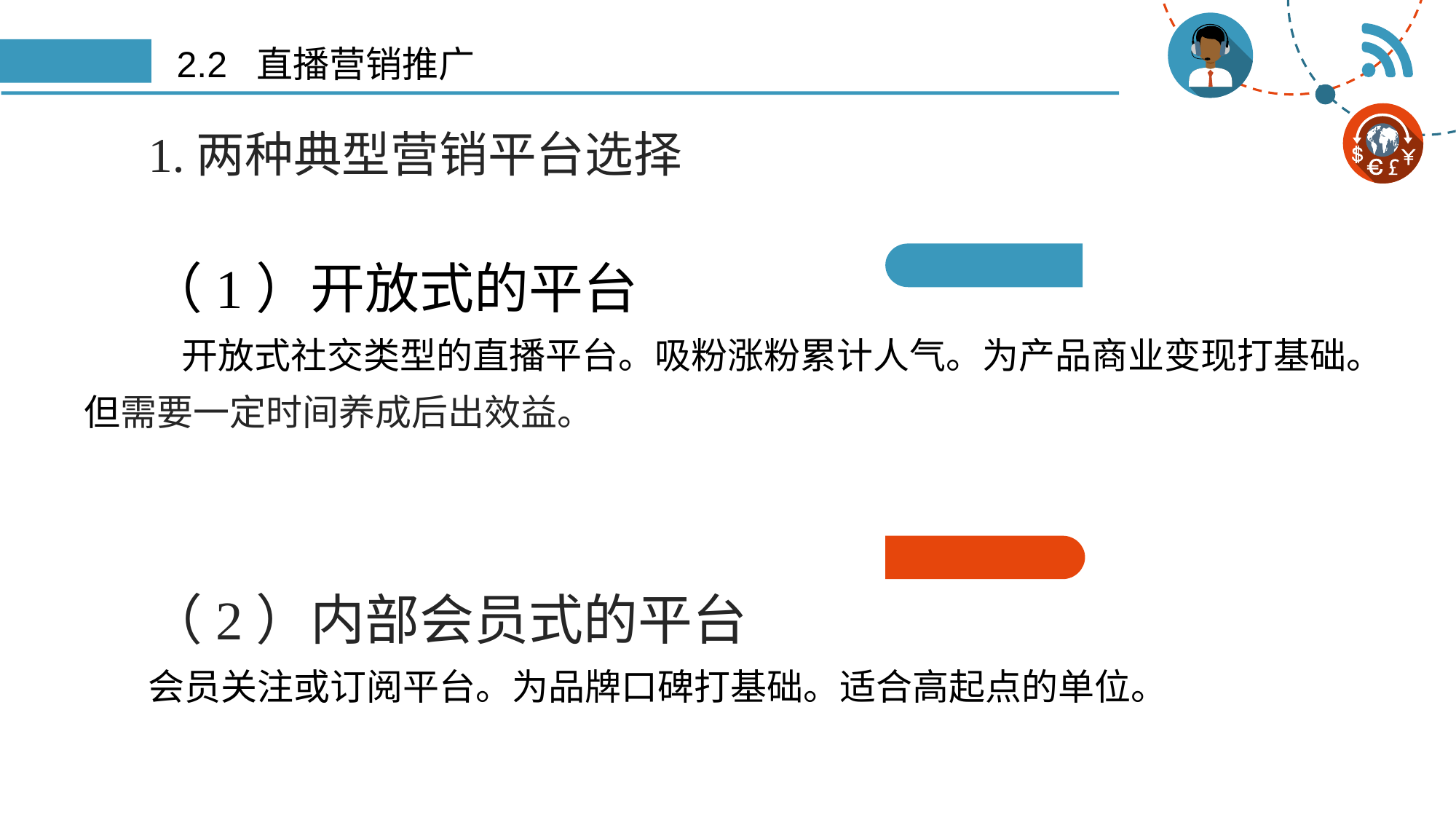

# 2.2  直播营销推广
1.两种典型营销平台选择

（1）开放式的平台
   开放式社交类型的直播平台。吸粉涨粉累计人气。为产品商业变现打基础。但需要一定时间养成后出效益。

（2）内部会员式的平台
会员关注或订阅平台。为品牌口碑打基础。适合高起点的单位。